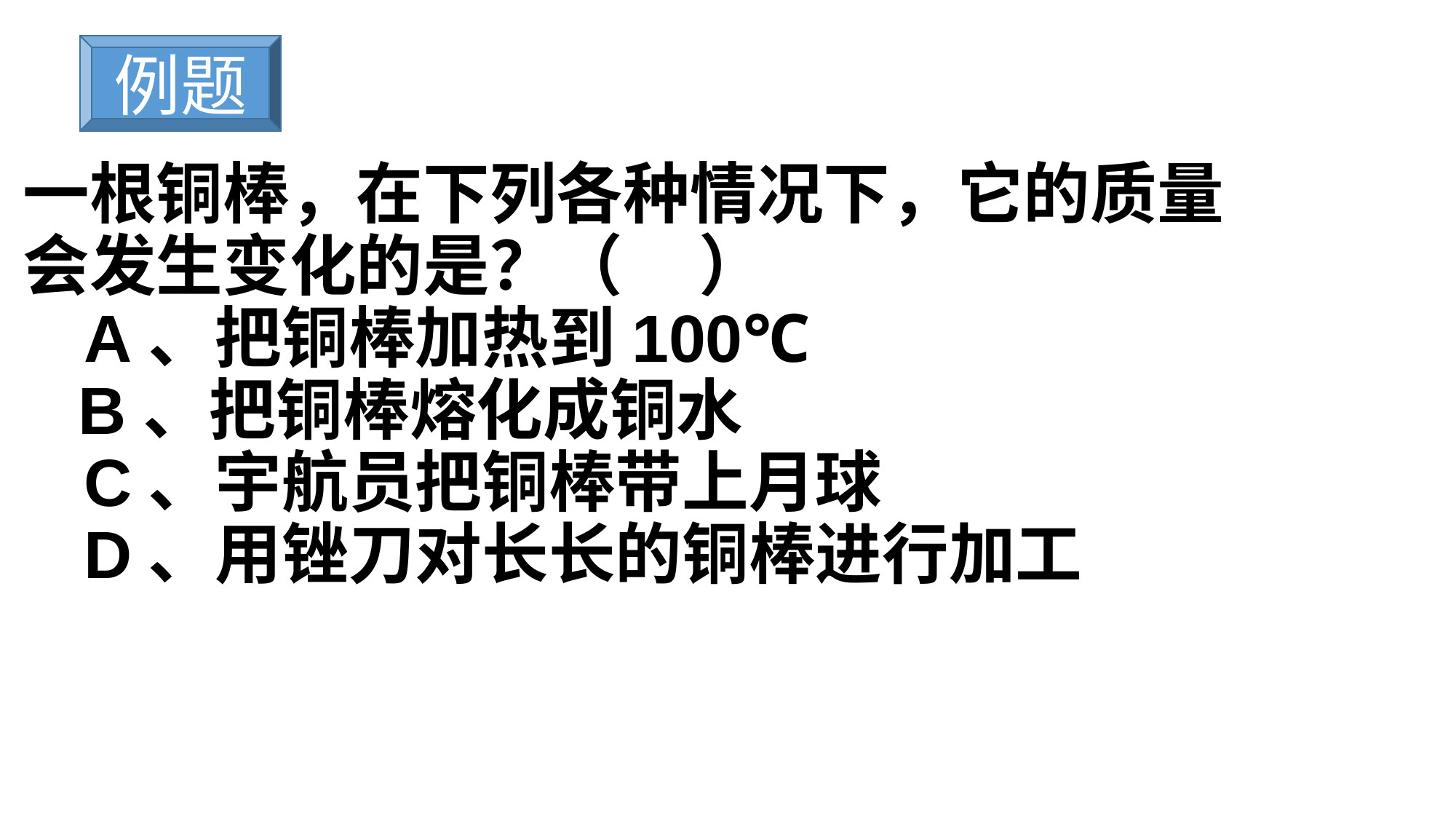

例题
一根铜棒，在下列各种情况下，它的质量会发生变化的是？（     ）
   A、把铜棒加热到100℃
   B、把铜棒熔化成铜水
   C、宇航员把铜棒带上月球
   D、用锉刀对长长的铜棒进行加工